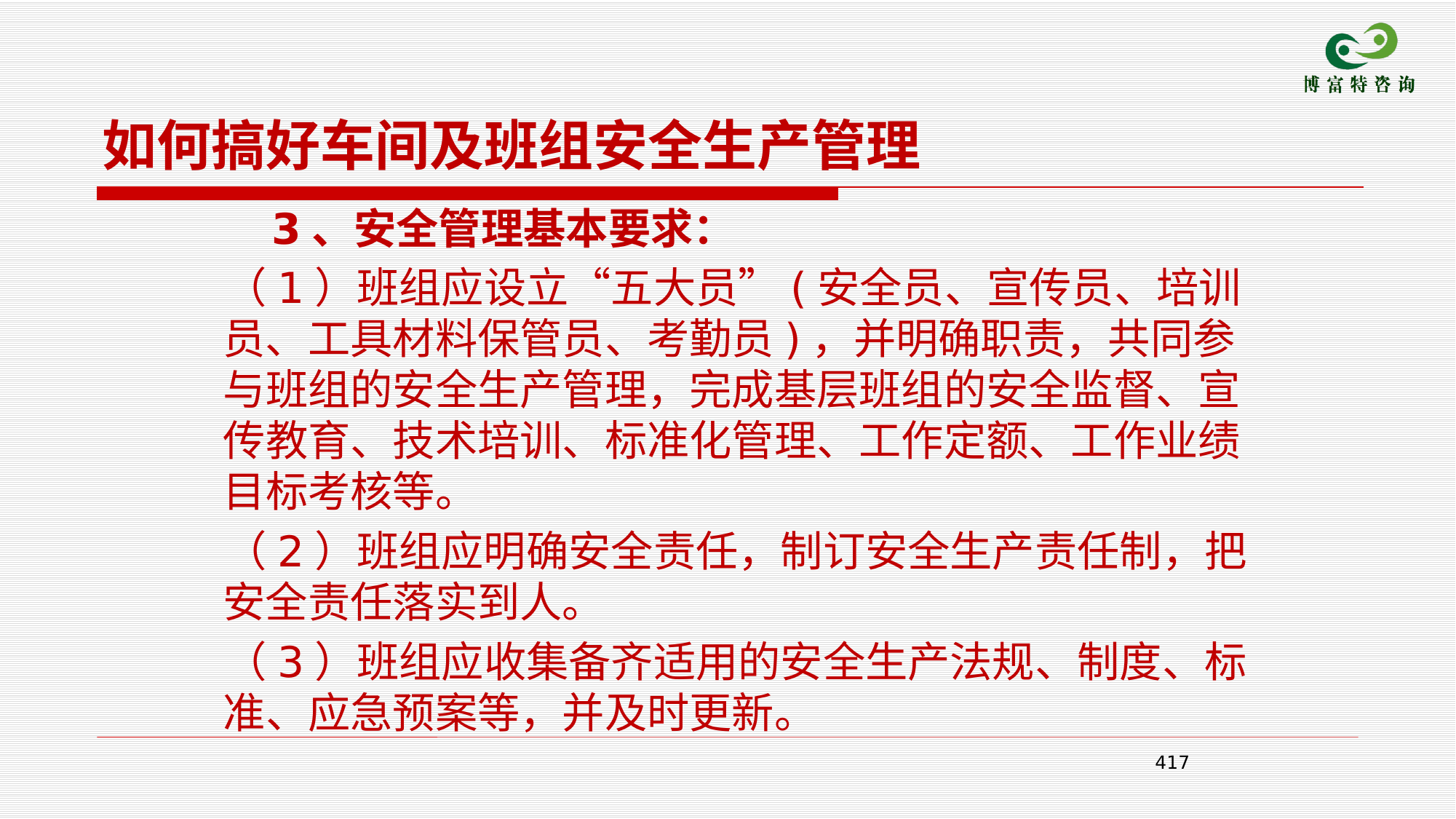

如何搞好车间及班组安全生产管理
         3、安全管理基本要求：
     （1）班组应设立“五大员”(安全员、宣传员、培训员、工具材料保管员、考勤员)，并明确职责，共同参与班组的安全生产管理，完成基层班组的安全监督、宣传教育、技术培训、标准化管理、工作定额、工作业绩目标考核等。
     （2）班组应明确安全责任，制订安全生产责任制，把安全责任落实到人。
     （3）班组应收集备齐适用的安全生产法规、制度、标准、应急预案等，并及时更新。

417